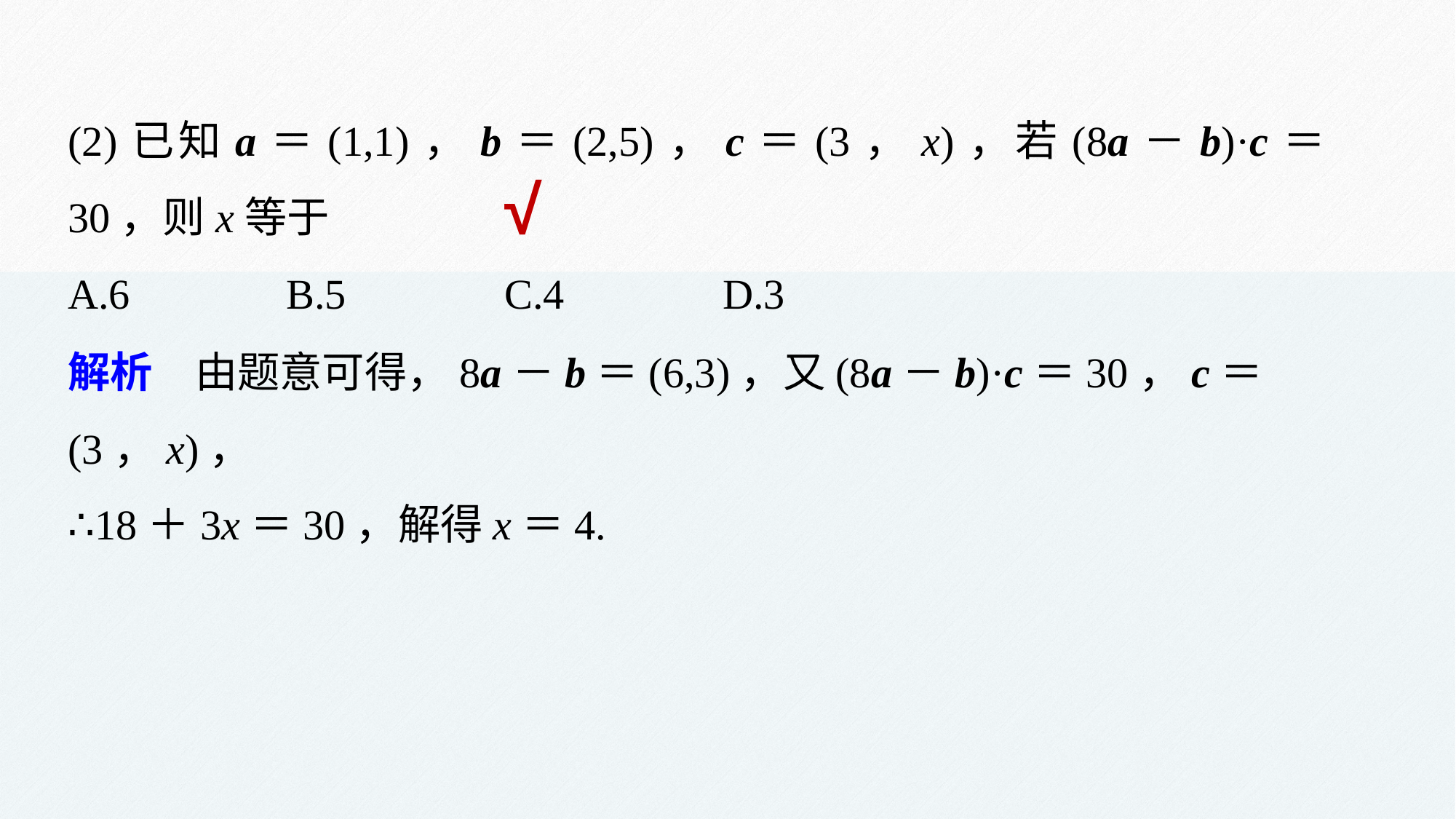

(2)已知a＝(1,1)，b＝(2,5)，c＝(3，x)，若(8a－b)·c＝30，则x等于
A.6  		B.5  		C.4  		D.3
√
解析　由题意可得，8a－b＝(6,3)，又(8a－b)·c＝30，c＝(3，x)，
∴18＋3x＝30，解得x＝4.